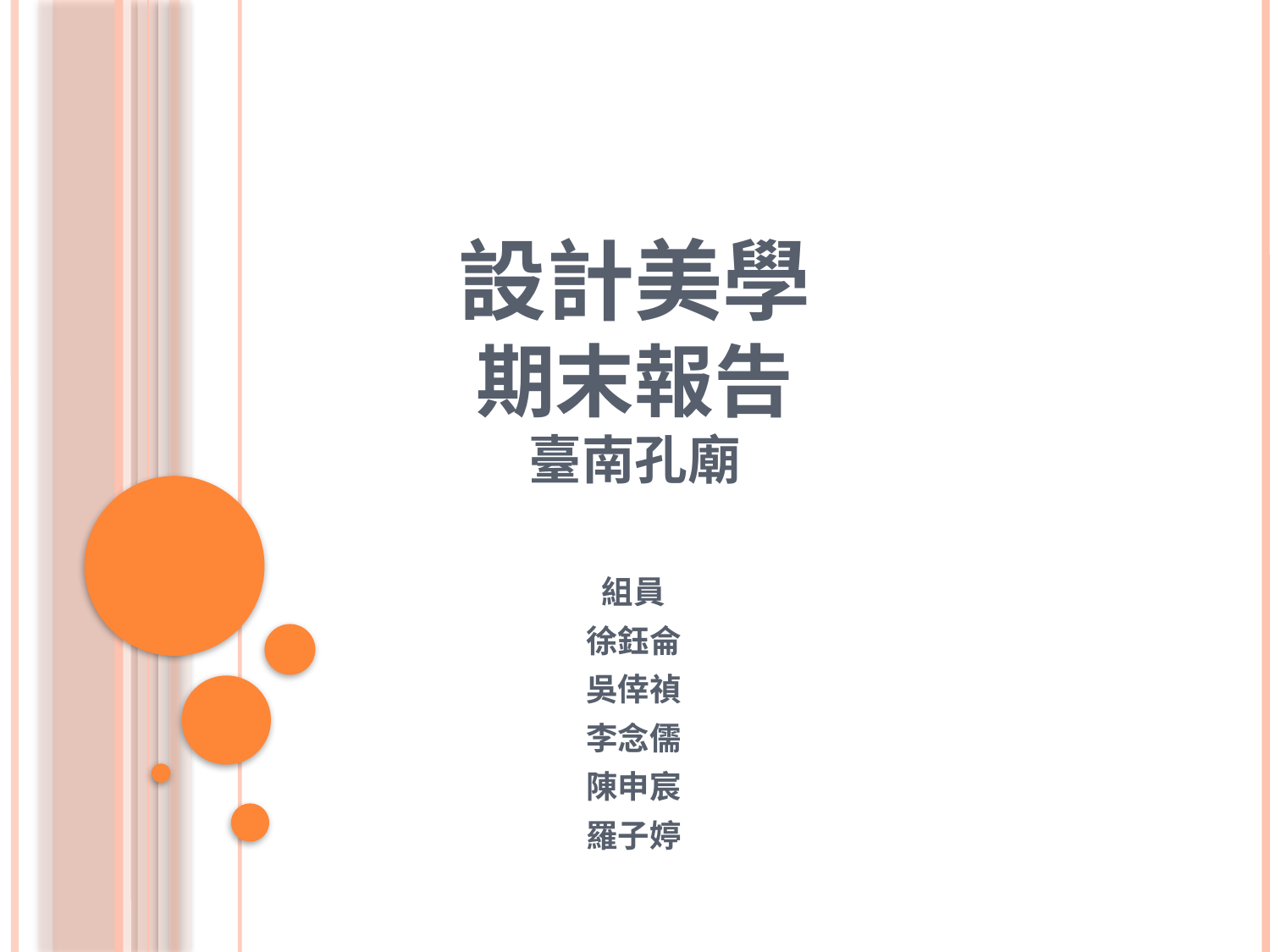

# 設計美學 期末報告 臺南孔廟
組員
徐鈺侖
吳倖禎
李念儒
陳申宸
羅子婷